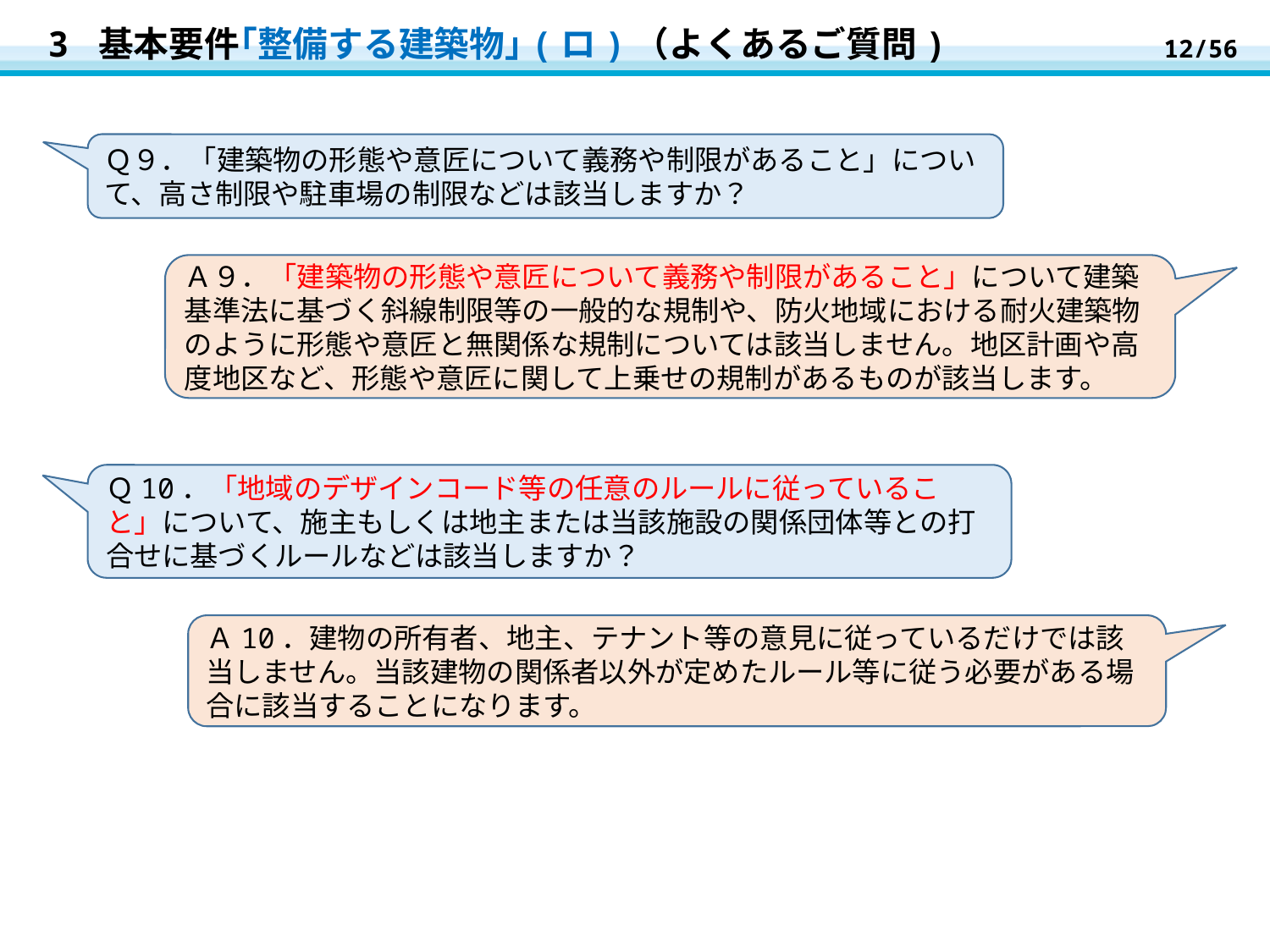

12/56
# 3 基本要件｢整備する建築物｣(ロ)（よくあるご質問)
Ｑ９．「建築物の形態や意匠について義務や制限があること」について、高さ制限や駐車場の制限などは該当しますか？
Ａ９．「建築物の形態や意匠について義務や制限があること」について建築基準法に基づく斜線制限等の一般的な規制や、防火地域における耐火建築物のように形態や意匠と無関係な規制については該当しません。地区計画や高度地区など、形態や意匠に関して上乗せの規制があるものが該当します。
Ｑ10．「地域のデザインコード等の任意のルールに従っていること」について、施主もしくは地主または当該施設の関係団体等との打合せに基づくルールなどは該当しますか？
Ａ10．建物の所有者、地主、テナント等の意見に従っているだけでは該当しません。当該建物の関係者以外が定めたルール等に従う必要がある場合に該当することになります。